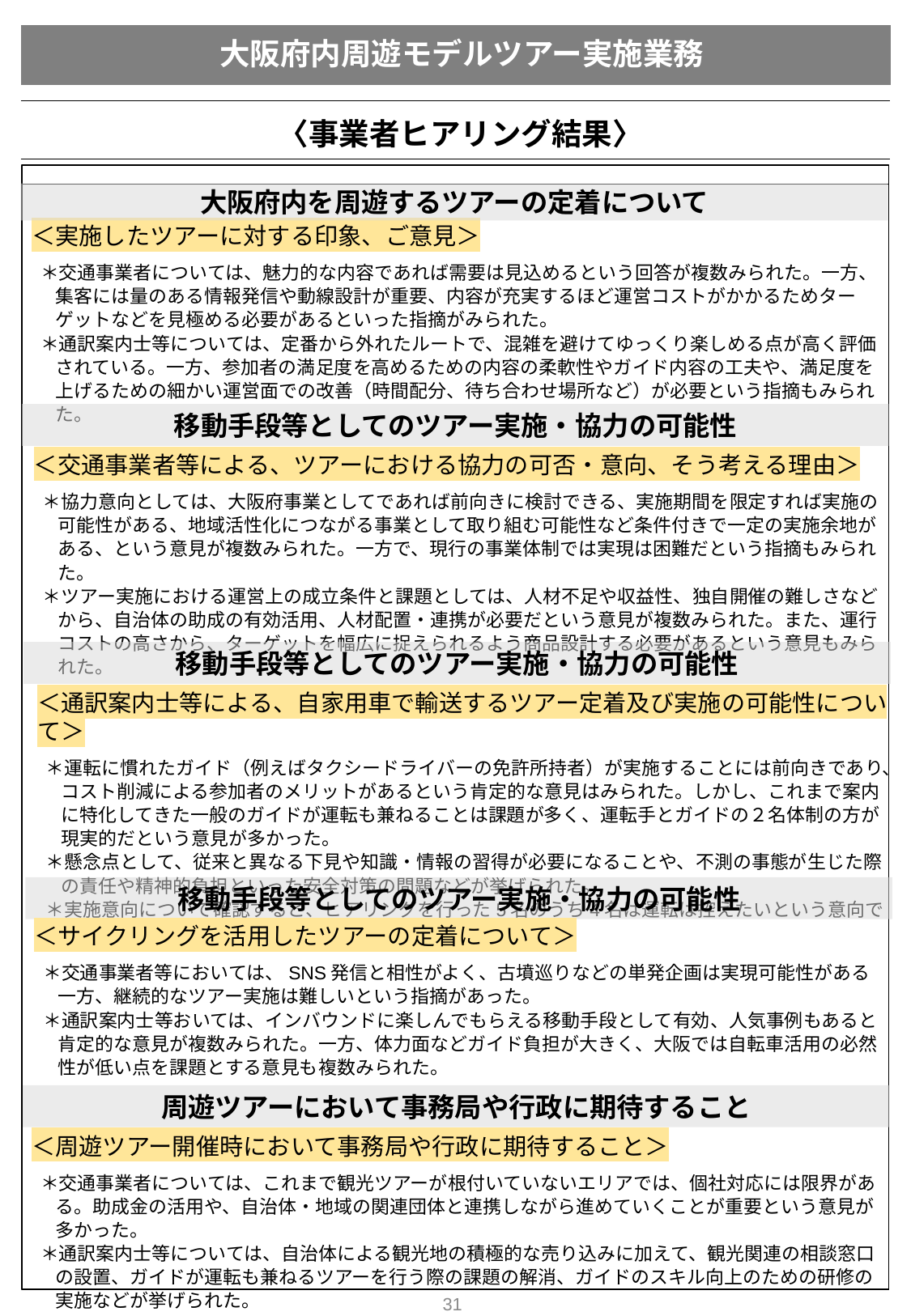

# 大阪府内周遊モデルツアー実施業務
〈事業者ヒアリング結果〉

大阪府内を周遊するツアーの定着について

＜実施したツアーに対する印象、ご意見＞
 ＊交通事業者については、魅力的な内容であれば需要は見込めるという回答が複数みられた。一方、集客には量のある情報発信や動線設計が重要、内容が充実するほど運営コストがかかるためターゲットなどを見極める必要があるといった指摘がみられた。
 ＊通訳案内士等については、定番から外れたルートで、混雑を避けてゆっくり楽しめる点が高く評価されている。一方、参加者の満足度を高めるための内容の柔軟性やガイド内容の工夫や、満足度を上げるための細かい運営面での改善（時間配分、待ち合わせ場所など）が必要という指摘もみられた。

移動手段等としてのツアー実施・協力の可能性
＜交通事業者等による、ツアーにおける協力の可否・意向、そう考える理由＞
 ＊協力意向としては、大阪府事業としてであれば前向きに検討できる、実施期間を限定すれば実施の可能性がある、地域活性化につながる事業として取り組む可能性など条件付きで一定の実施余地がある、という意見が複数みられた。一方で、現行の事業体制では実現は困難だという指摘もみられた。
 ＊ツアー実施における運営上の成立条件と課題としては、人材不足や収益性、独自開催の難しさなどから、自治体の助成の有効活用、人材配置・連携が必要だという意見が複数みられた。また、運行コストの高さから、ターゲットを幅広に捉えられるよう商品設計する必要があるという意見もみられた。

移動手段等としてのツアー実施・協力の可能性
＜通訳案内士等による、自家用車で輸送するツアー定着及び実施の可能性について＞
 ＊運転に慣れたガイド（例えばタクシードライバーの免許所持者）が実施することには前向きであり、コスト削減による参加者のメリットがあるという肯定的な意見はみられた。しかし、これまで案内に特化してきた一般のガイドが運転も兼ねることは課題が多く、運転手とガイドの２名体制の方が現実的だという意見が多かった。
 ＊懸念点として、従来と異なる下見や知識・情報の習得が必要になることや、不測の事態が生じた際の責任や精神的負担といった安全対策の問題などが挙げられた。
 ＊実施意向について確認すると、ヒアリングを行った5名のうち4名は運転は控えたいという意向であった。
移動手段等としてのツアー実施・協力の可能性
＜サイクリングを活用したツアーの定着について＞
 ＊交通事業者等においては、SNS発信と相性がよく、古墳巡りなどの単発企画は実現可能性がある一方、継続的なツアー実施は難しいという指摘があった。
 ＊通訳案内士等おいては、インバウンドに楽しんでもらえる移動手段として有効、人気事例もあると肯定的な意見が複数みられた。一方、体力面などガイド負担が大きく、大阪では自転車活用の必然性が低い点を課題とする意見も複数みられた。

周遊ツアーにおいて事務局や行政に期待すること
＜周遊ツアー開催時において事務局や行政に期待すること＞
 ＊交通事業者については、これまで観光ツアーが根付いていないエリアでは、個社対応には限界がある。助成金の活用や、自治体・地域の関連団体と連携しながら進めていくことが重要という意見が多かった。
 ＊通訳案内士等については、自治体による観光地の積極的な売り込みに加えて、観光関連の相談窓口の設置、ガイドが運転も兼ねるツアーを行う際の課題の解消、ガイドのスキル向上のための研修の実施などが挙げられた。

31